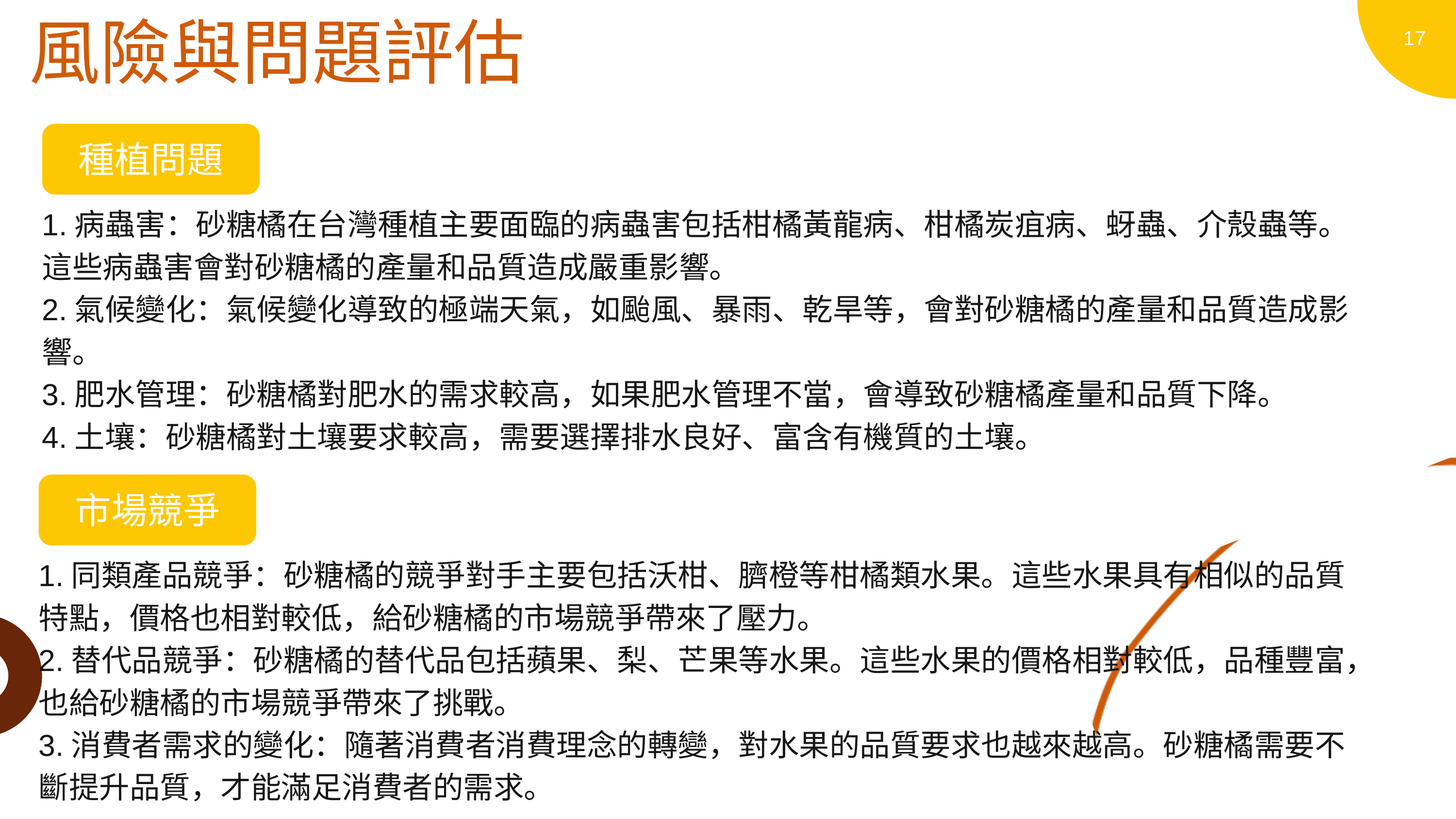

風險與問題評估
17

種植問題
1.病蟲害：砂糖橘在台灣種植主要面臨的病蟲害包括柑橘黃龍病、柑橘炭疽病、蚜蟲、介殼蟲等。這些病蟲害會對砂糖橘的產量和品質造成嚴重影響。
2.氣候變化：氣候變化導致的極端天氣，如颱風、暴雨、乾旱等，會對砂糖橘的產量和品質造成影響。
3.肥水管理：砂糖橘對肥水的需求較高，如果肥水管理不當，會導致砂糖橘產量和品質下降。
4.土壤：砂糖橘對土壤要求較高，需要選擇排水良好、富含有機質的土壤。

市場競爭

1.同類產品競爭：砂糖橘的競爭對手主要包括沃柑、臍橙等柑橘類水果。這些水果具有相似的品質特點，價格也相對較低，給砂糖橘的市場競爭帶來了壓力。
2.替代品競爭：砂糖橘的替代品包括蘋果、梨、芒果等水果。這些水果的價格相對較低，品種豐富，也給砂糖橘的市場競爭帶來了挑戰。
3.消費者需求的變化：隨著消費者消費理念的轉變，對水果的品質要求也越來越高。砂糖橘需要不斷提升品質，才能滿足消費者的需求。